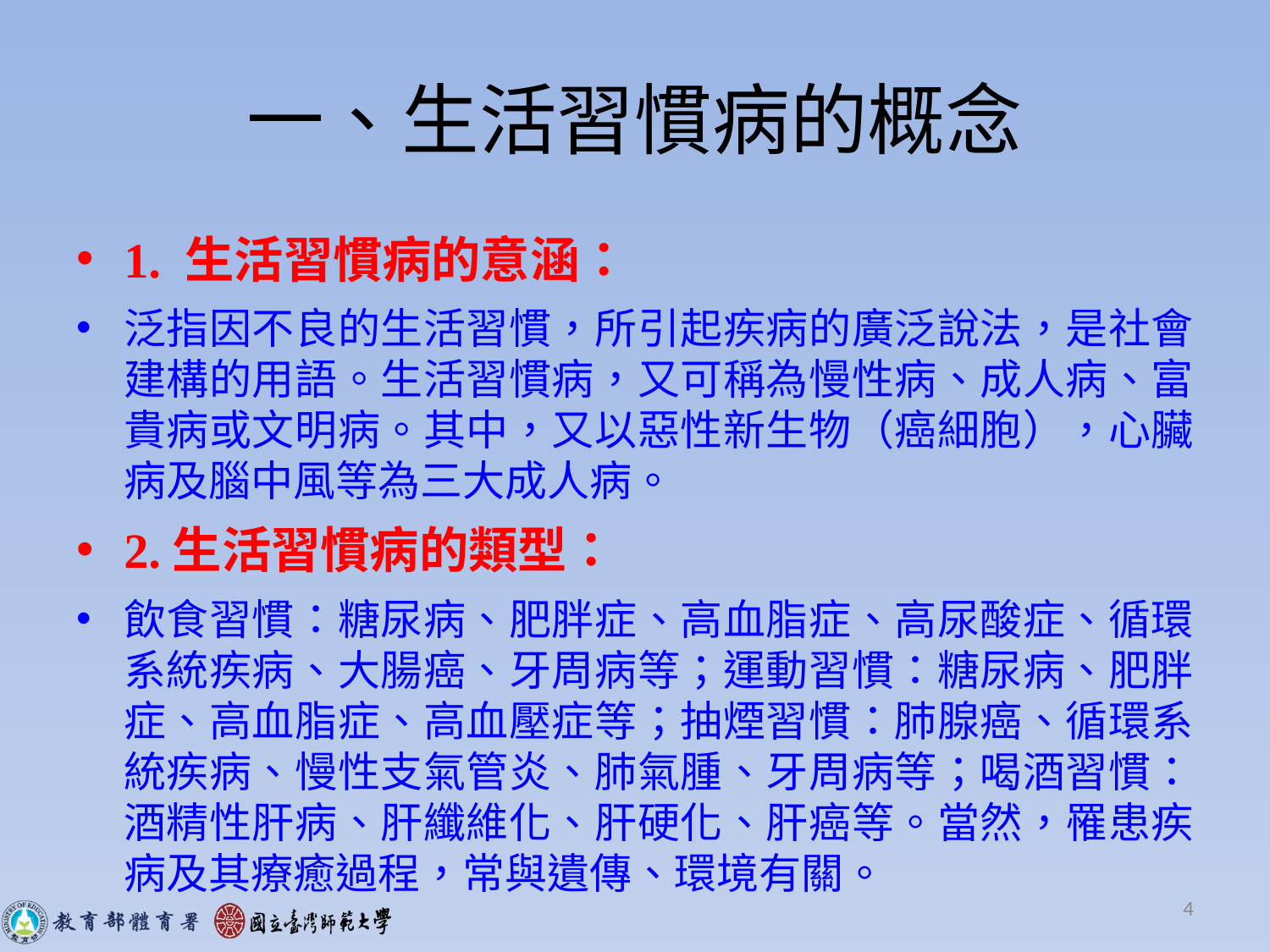

# 一、生活習慣病的概念
1. 生活習慣病的意涵：
泛指因不良的生活習慣，所引起疾病的廣泛說法，是社會建構的用語。生活習慣病，又可稱為慢性病、成人病、富貴病或文明病。其中，又以惡性新生物（癌細胞），心臟病及腦中風等為三大成人病。
2.生活習慣病的類型：
飲食習慣：糖尿病、肥胖症、高血脂症、高尿酸症、循環系統疾病、大腸癌、牙周病等；運動習慣：糖尿病、肥胖症、高血脂症、高血壓症等；抽煙習慣：肺腺癌、循環系統疾病、慢性支氣管炎、肺氣腫、牙周病等；喝酒習慣：酒精性肝病、肝纖維化、肝硬化、肝癌等。當然，罹患疾病及其療癒過程，常與遺傳、環境有關。

4